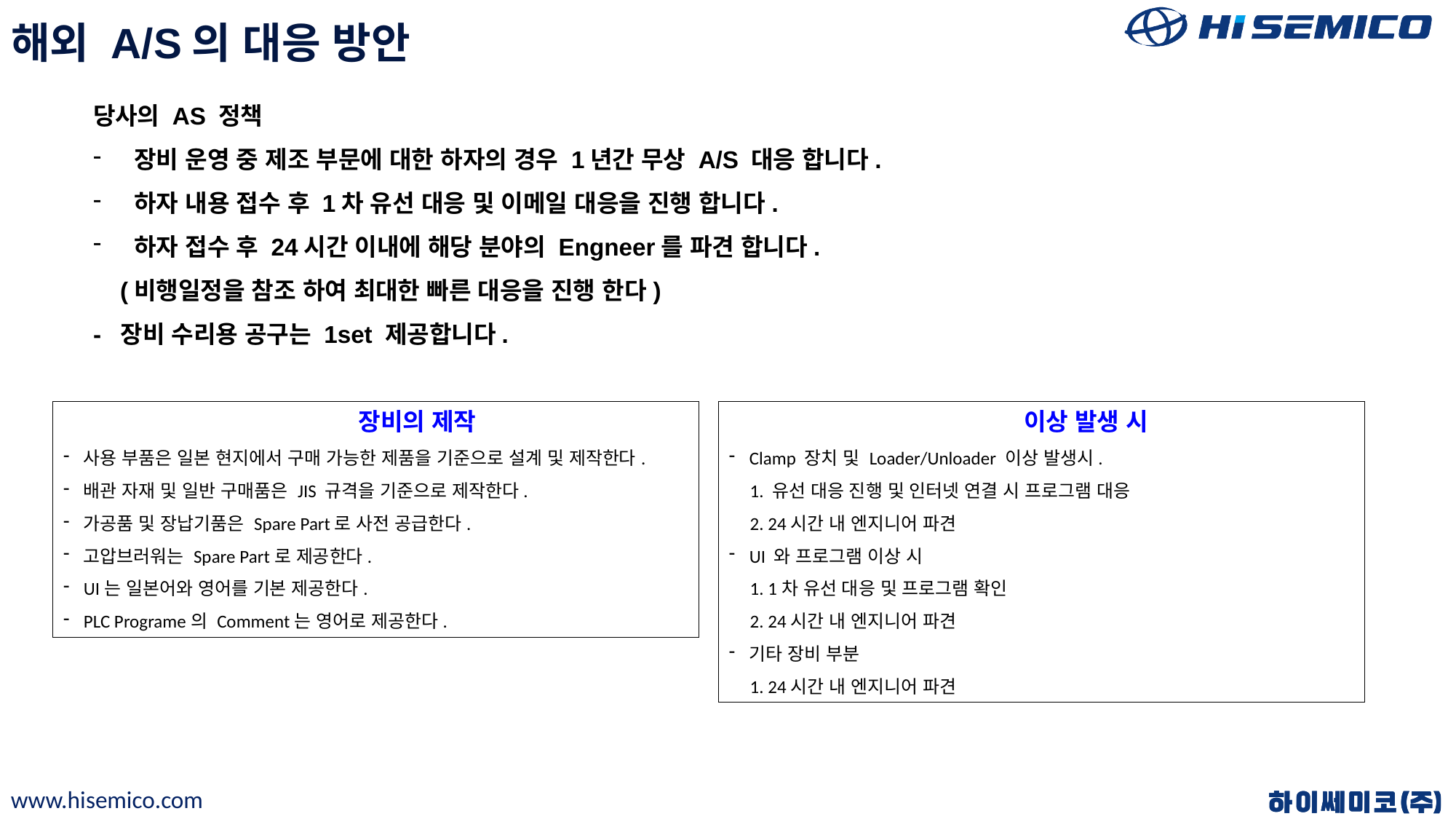

해외 A/S의 대응 방안
당사의 AS 정책
장비 운영 중 제조 부문에 대한 하자의 경우 1년간 무상 A/S 대응 합니다.
하자 내용 접수 후 1차 유선 대응 및 이메일 대응을 진행 합니다.
하자 접수 후 24시간 이내에 해당 분야의 Engneer를 파견 합니다.
    (비행일정을 참조 하여 최대한 빠른 대응을 진행 한다)
-  장비 수리용 공구는 1set 제공합니다.
                                           장비의 제작
사용 부품은 일본 현지에서 구매 가능한 제품을 기준으로 설계 및 제작한다.
배관 자재 및 일반 구매품은 JIS 규격을 기준으로 제작한다.
가공품 및 장납기품은 Spare Part로 사전 공급한다.
고압브러워는 Spare Part로 제공한다.
UI는 일본어와 영어를 기본 제공한다.
PLC Programe의 Comment는 영어로 제공한다.
                                           이상 발생 시
Clamp 장치 및 Loader/Unloader 이상 발생시.
     1. 유선 대응 진행 및 인터넷 연결 시 프로그램 대응
     2. 24시간 내 엔지니어 파견
UI 와 프로그램 이상 시
     1. 1차 유선 대응 및 프로그램 확인
     2. 24시간 내 엔지니어 파견
기타 장비 부분
     1. 24시간 내 엔지니어 파견